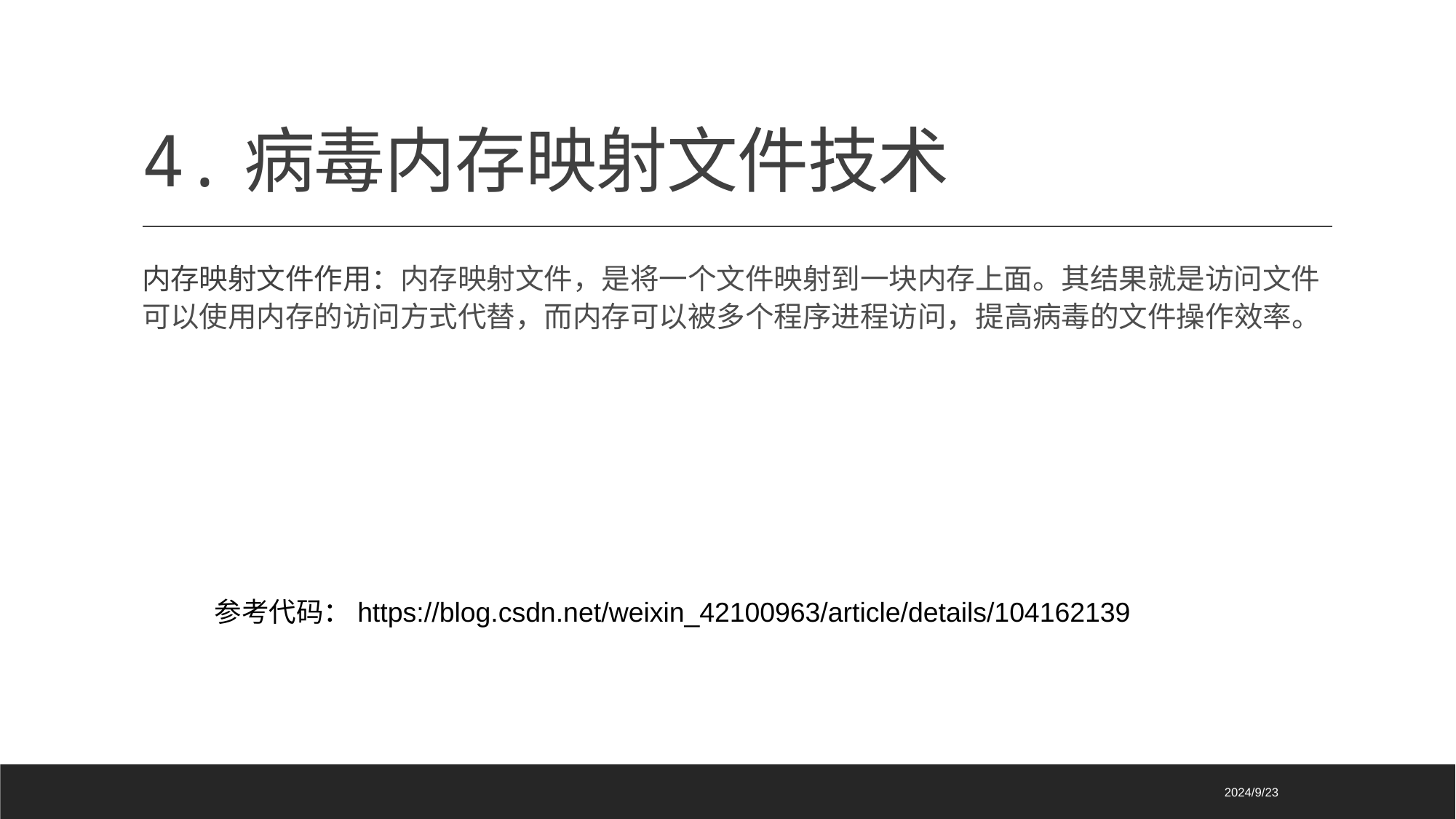

# 4.病毒内存映射文件技术
内存映射文件作用：内存映射文件，是将一个文件映射到一块内存上面。其结果就是访问文件可以使用内存的访问方式代替，而内存可以被多个程序进程访问，提高病毒的文件操作效率。
参考代码：https://blog.csdn.net/weixin_42100963/article/details/104162139
2024/9/23